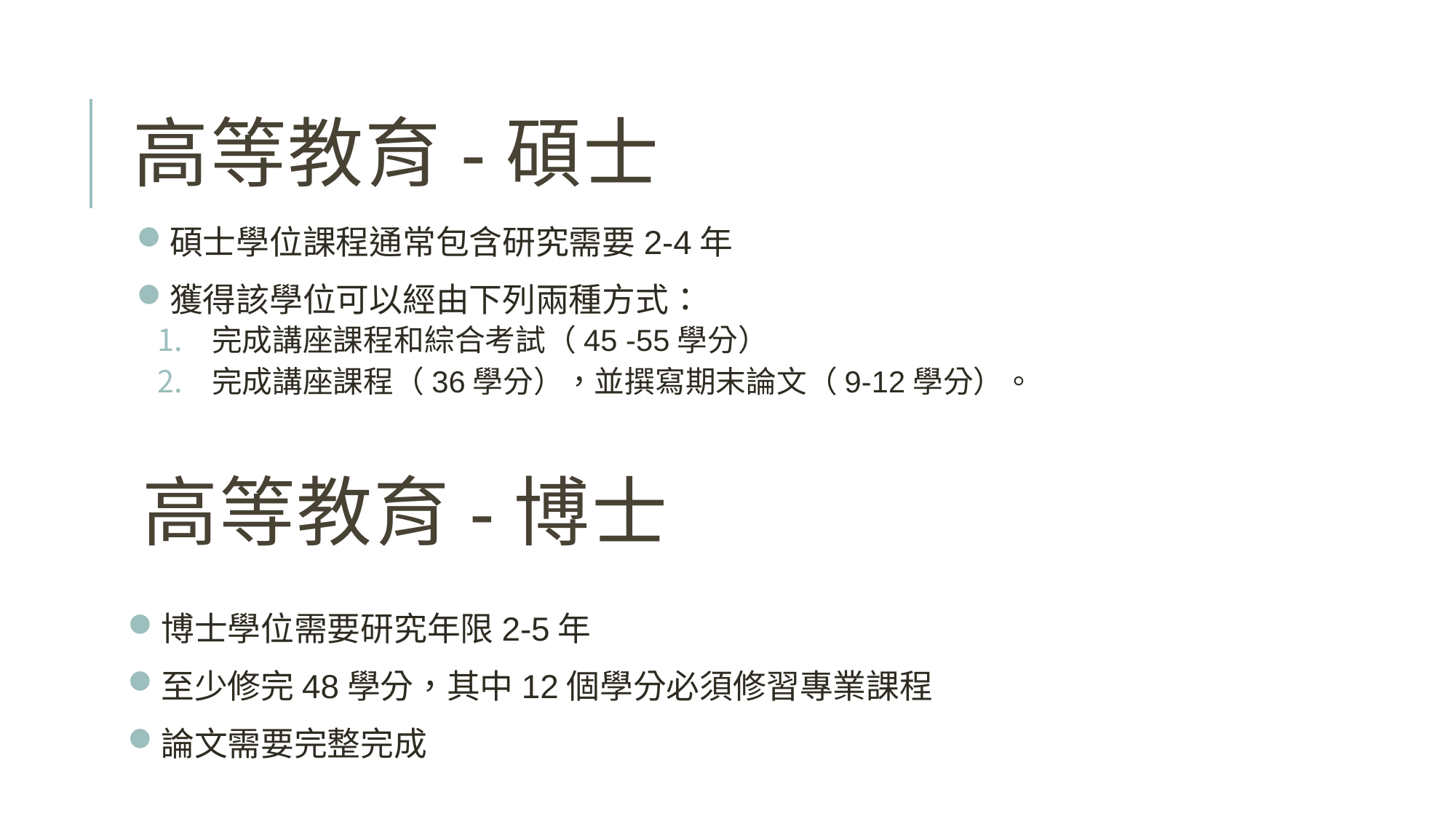

# 高等教育-碩士
碩士學位課程通常包含研究需要2-4年
獲得該學位可以經由下列兩種方式：
完成講座課程和綜合考試（45 -55學分）
完成講座課程（36學分），並撰寫期末論文（9-12學分）。
高等教育-博士
博士學位需要研究年限2-5年
至少修完48學分，其中12個學分必須修習專業課程
論文需要完整完成